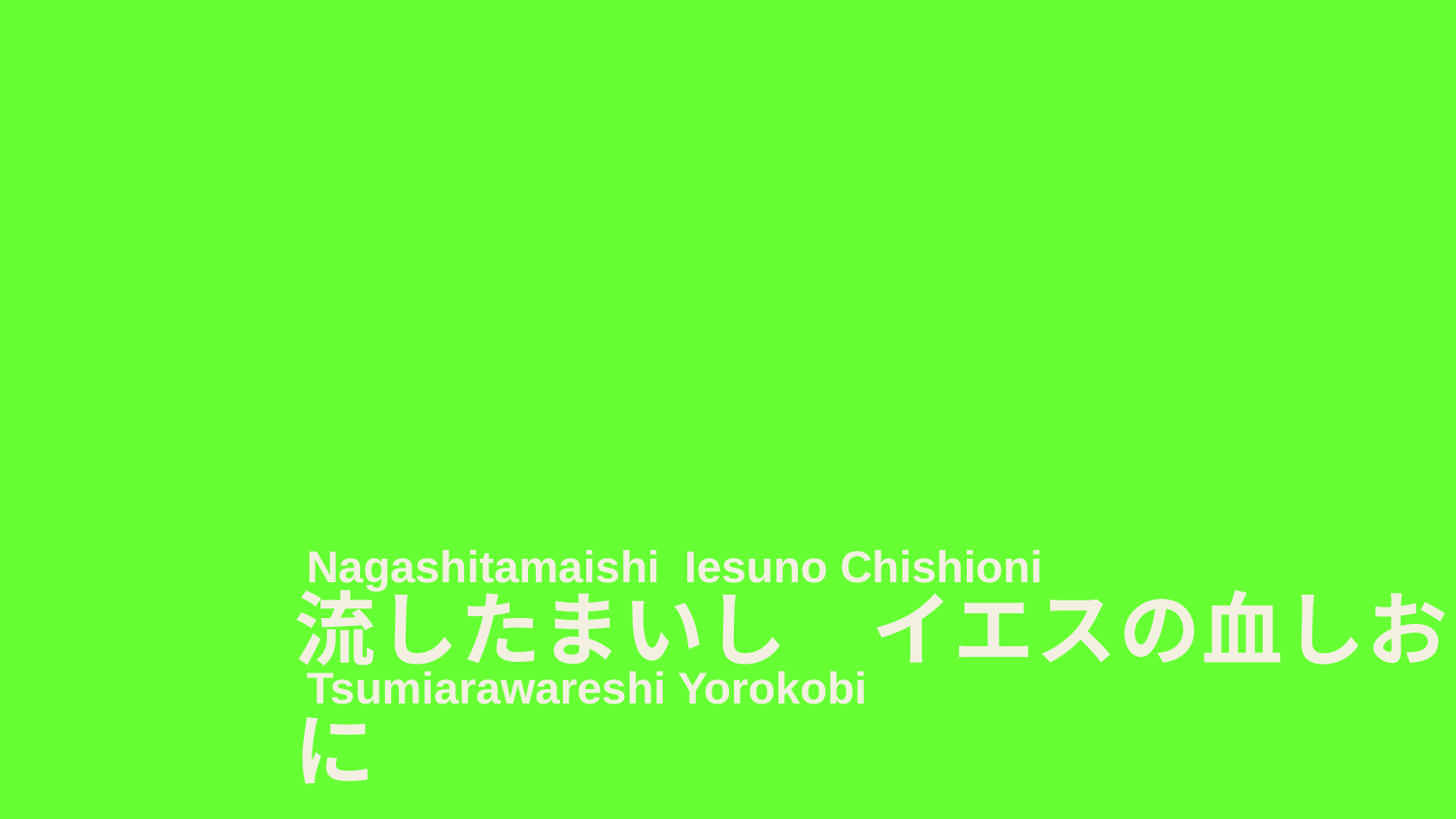

Nagashitamaishi  Iesuno Chishioni

Tsumiarawareshi Yorokobi
流したまいし　イエスの血しおに
罪洗われし喜び